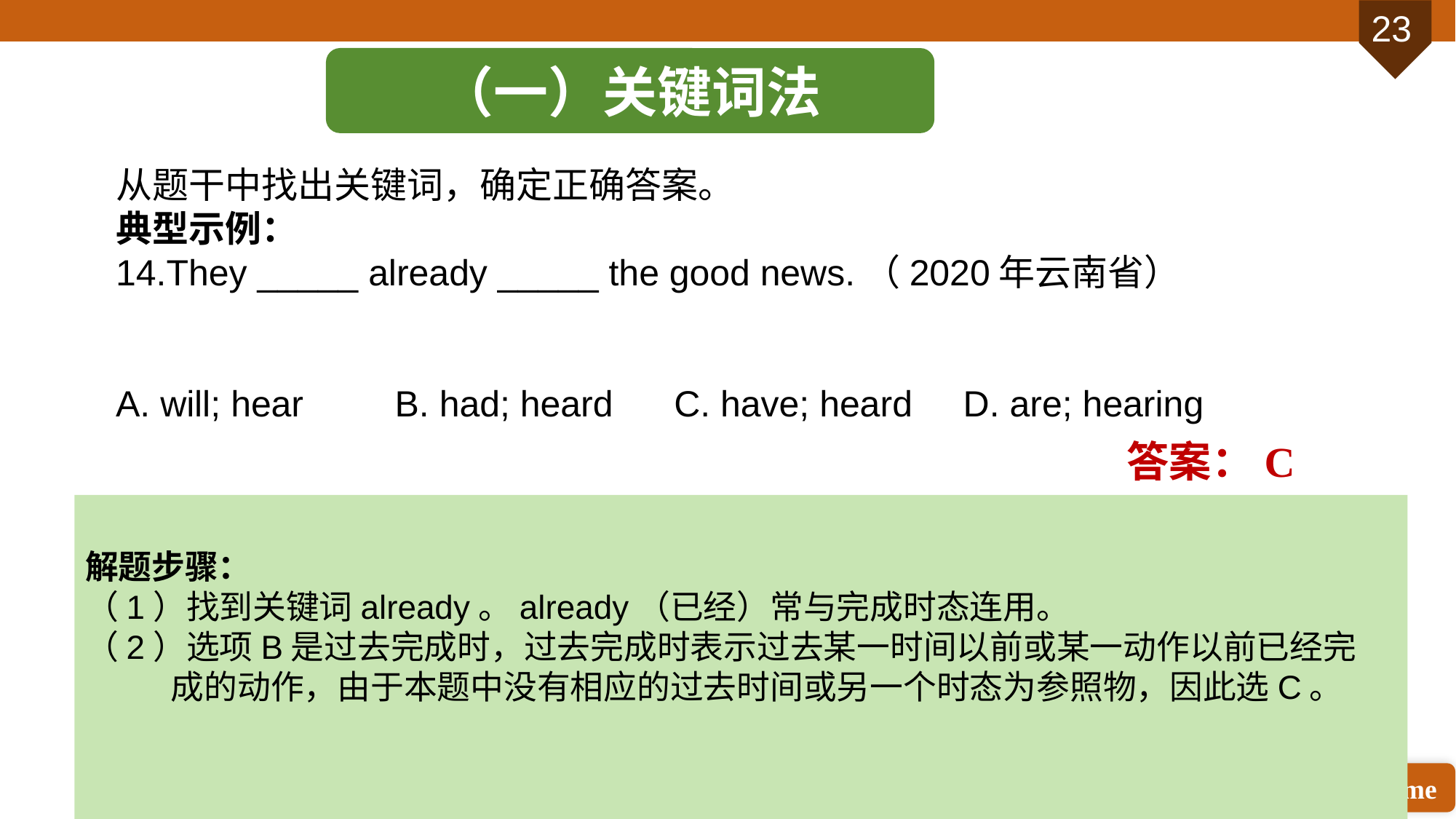

（一）关键词法
从题干中找出关键词，确定正确答案。
典型示例：
14.They _____ already _____ the good news.（2020年云南省）

A. will; hear         B. had; heard      C. have; heard     D. are; hearing
答案：C

解题步骤：
（1）找到关键词already。already（已经）常与完成时态连用。
（2）选项B是过去完成时，过去完成时表示过去某一时间以前或某一动作以前已经完成的动作，由于本题中没有相应的过去时间或另一个时态为参照物，因此选C。